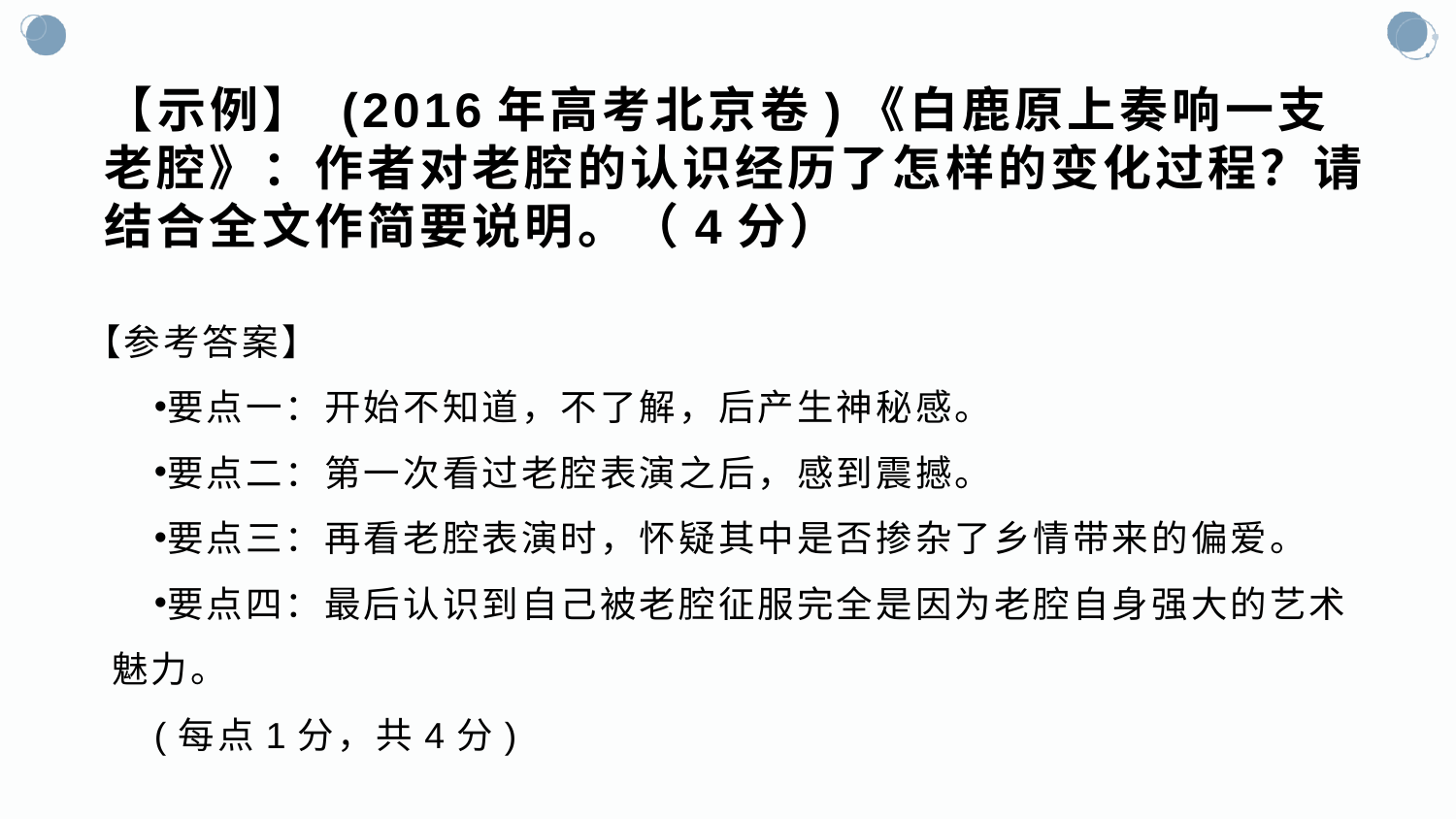

# 【示例】 (2016年高考北京卷)《白鹿原上奏响一支老腔》：作者对老腔的认识经历了怎样的变化过程？请结合全文作简要说明。（4分）
【参考答案】
要点一：开始不知道，不了解，后产生神秘感。
要点二：第一次看过老腔表演之后，感到震撼。
要点三：再看老腔表演时，怀疑其中是否掺杂了乡情带来的偏爱。
要点四：最后认识到自己被老腔征服完全是因为老腔自身强大的艺术魅力。
(每点1分，共4分)